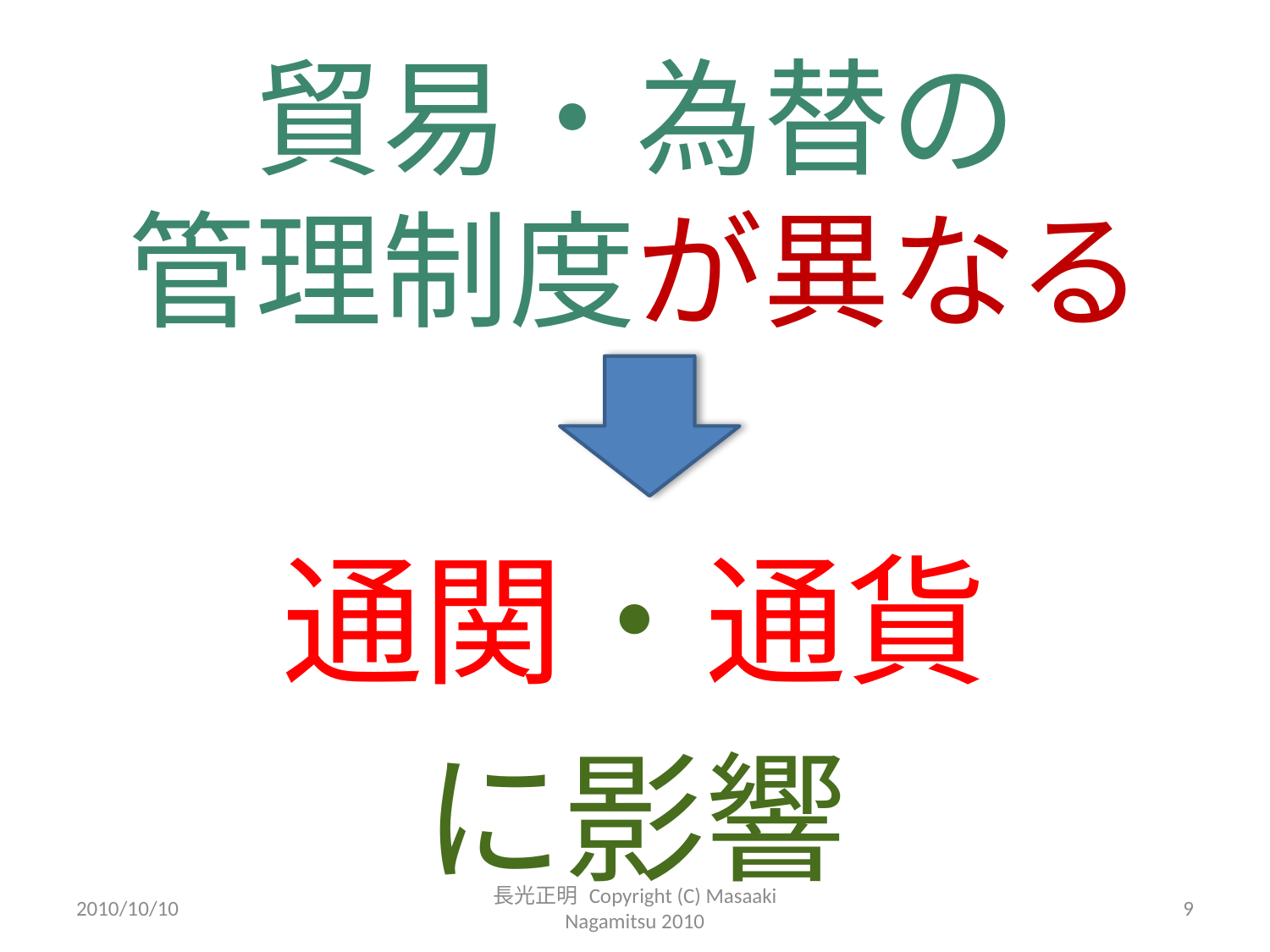

# 貿易・為替の 管理制度が異なる

通関・通貨
に影響
2010/10/10
長光正明 Copyright (C) Masaaki Nagamitsu 2010
9